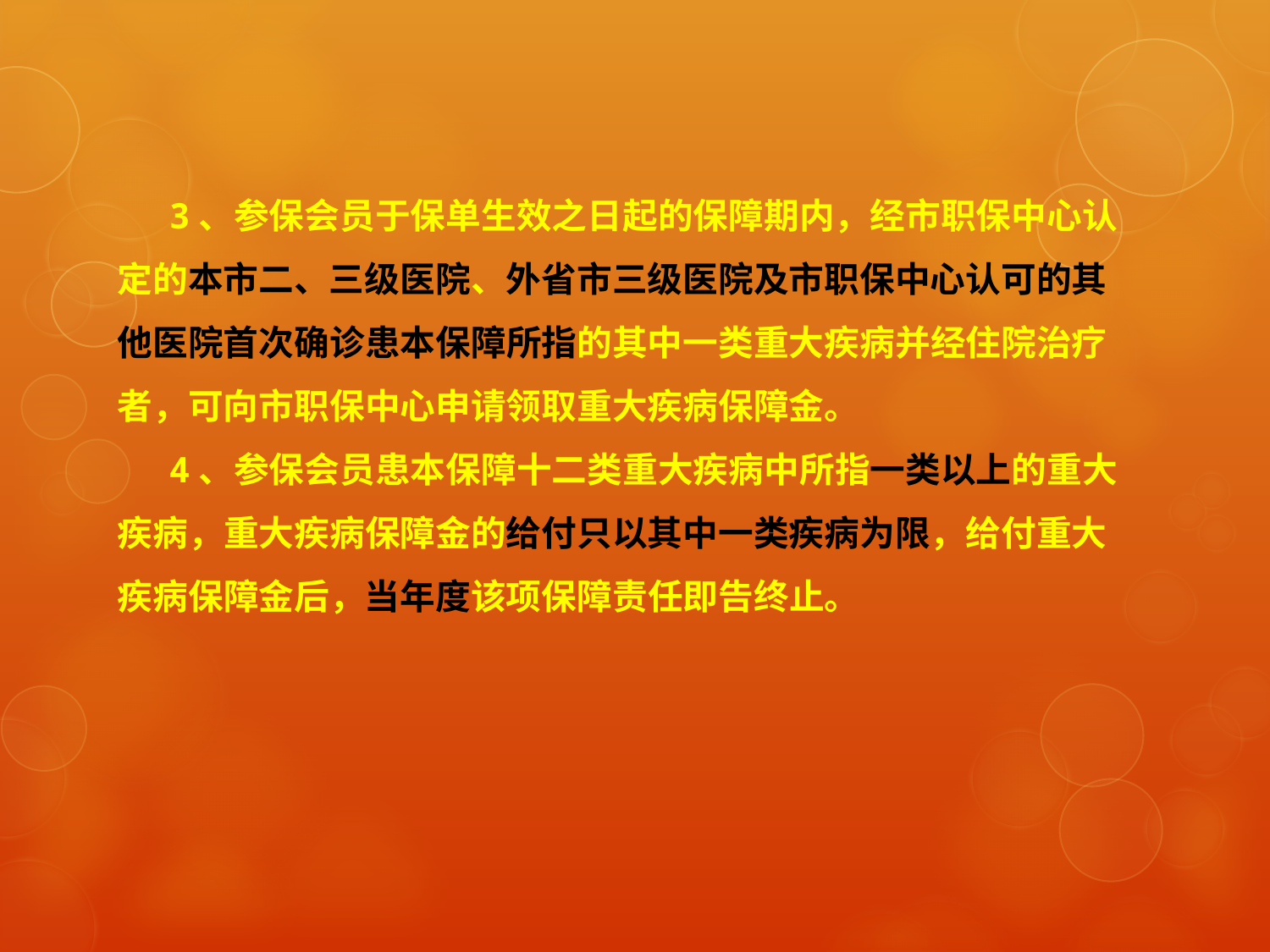

3、参保会员于保单生效之日起的保障期内，经市职保中心认定的本市二、三级医院、外省市三级医院及市职保中心认可的其他医院首次确诊患本保障所指的其中一类重大疾病并经住院治疗者，可向市职保中心申请领取重大疾病保障金。
4、参保会员患本保障十二类重大疾病中所指一类以上的重大疾病，重大疾病保障金的给付只以其中一类疾病为限，给付重大疾病保障金后，当年度该项保障责任即告终止。